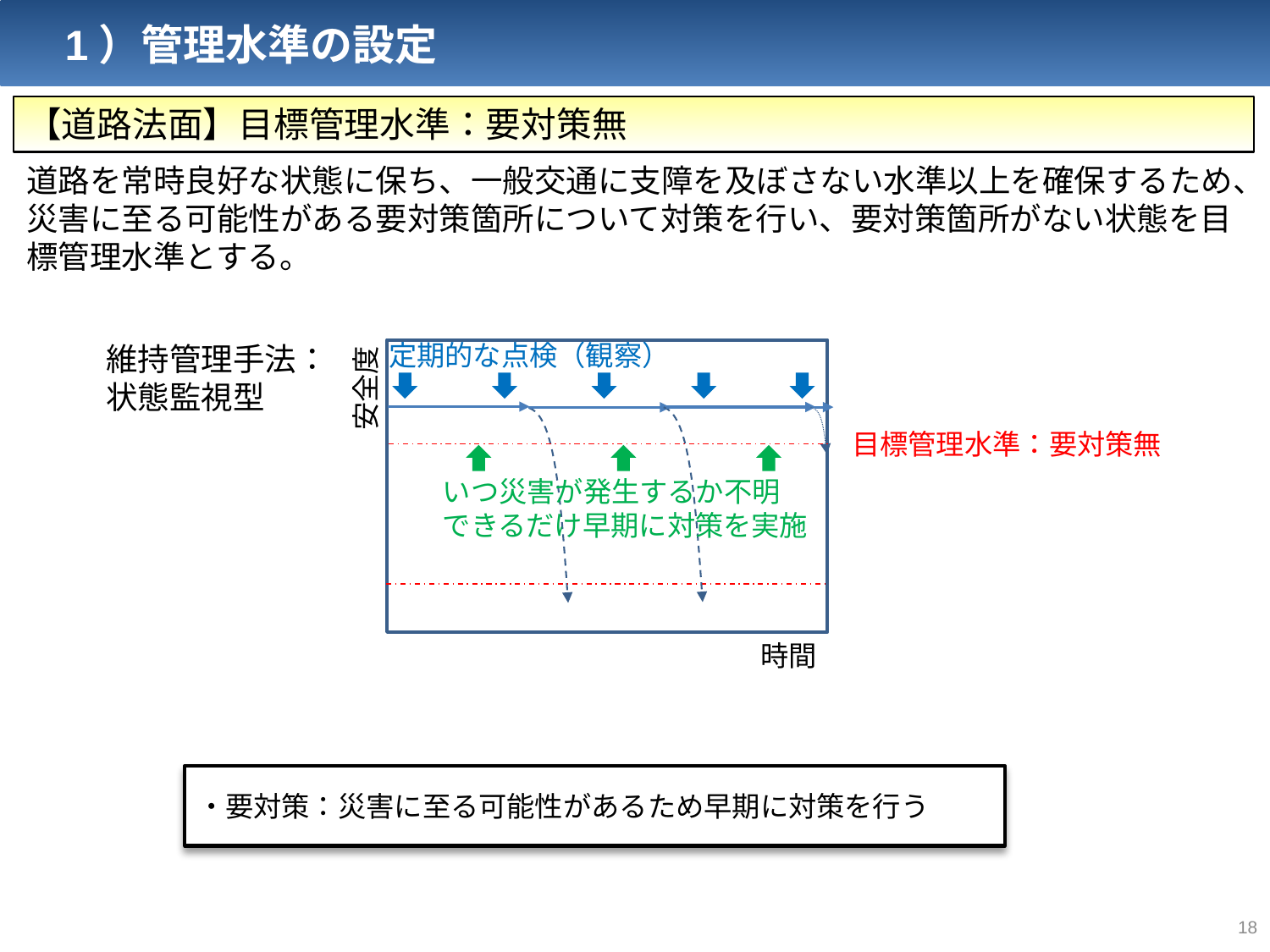

1）管理水準の設定
【道路法面】目標管理水準：要対策無
道路を常時良好な状態に保ち、一般交通に支障を及ぼさない水準以上を確保するため、災害に至る可能性がある要対策箇所について対策を行い、要対策箇所がない状態を目標管理水準とする。
定期的な点検（観察）
維持管理手法：
状態監視型

安全度
 目標管理水準：要対策無
いつ災害が発生するか不明
できるだけ早期に対策を実施
時間
・要対策：災害に至る可能性があるため早期に対策を行う
18